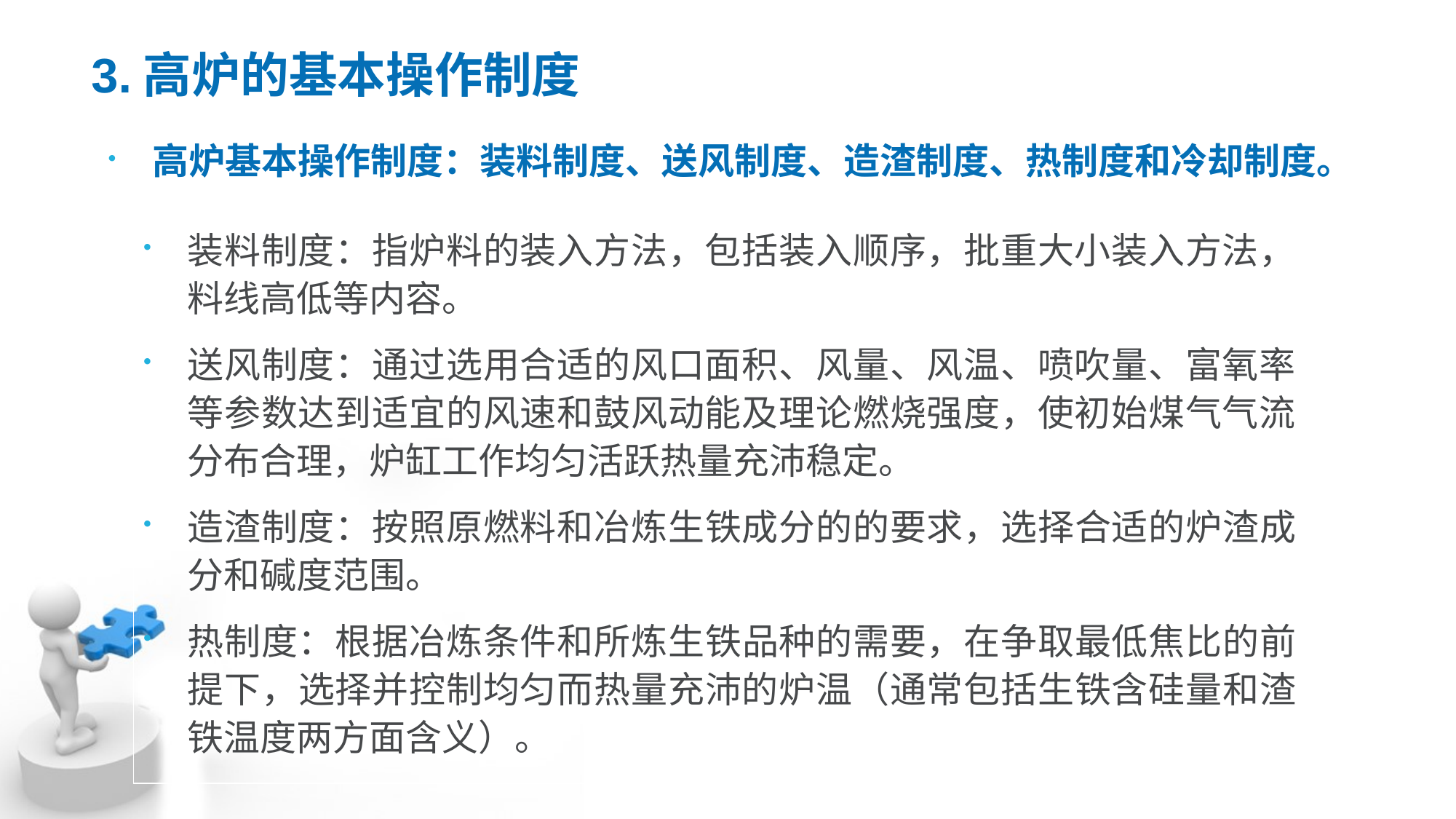

# 3.高炉的基本操作制度
高炉基本操作制度：装料制度、送风制度、造渣制度、热制度和冷却制度。
装料制度：指炉料的装入方法，包括装入顺序，批重大小装入方法，料线高低等内容。
送风制度：通过选用合适的风口面积、风量、风温、喷吹量、富氧率等参数达到适宜的风速和鼓风动能及理论燃烧强度，使初始煤气气流分布合理，炉缸工作均匀活跃热量充沛稳定。
造渣制度：按照原燃料和冶炼生铁成分的的要求，选择合适的炉渣成分和碱度范围。
热制度：根据冶炼条件和所炼生铁品种的需要，在争取最低焦比的前提下，选择并控制均匀而热量充沛的炉温（通常包括生铁含硅量和渣铁温度两方面含义）。